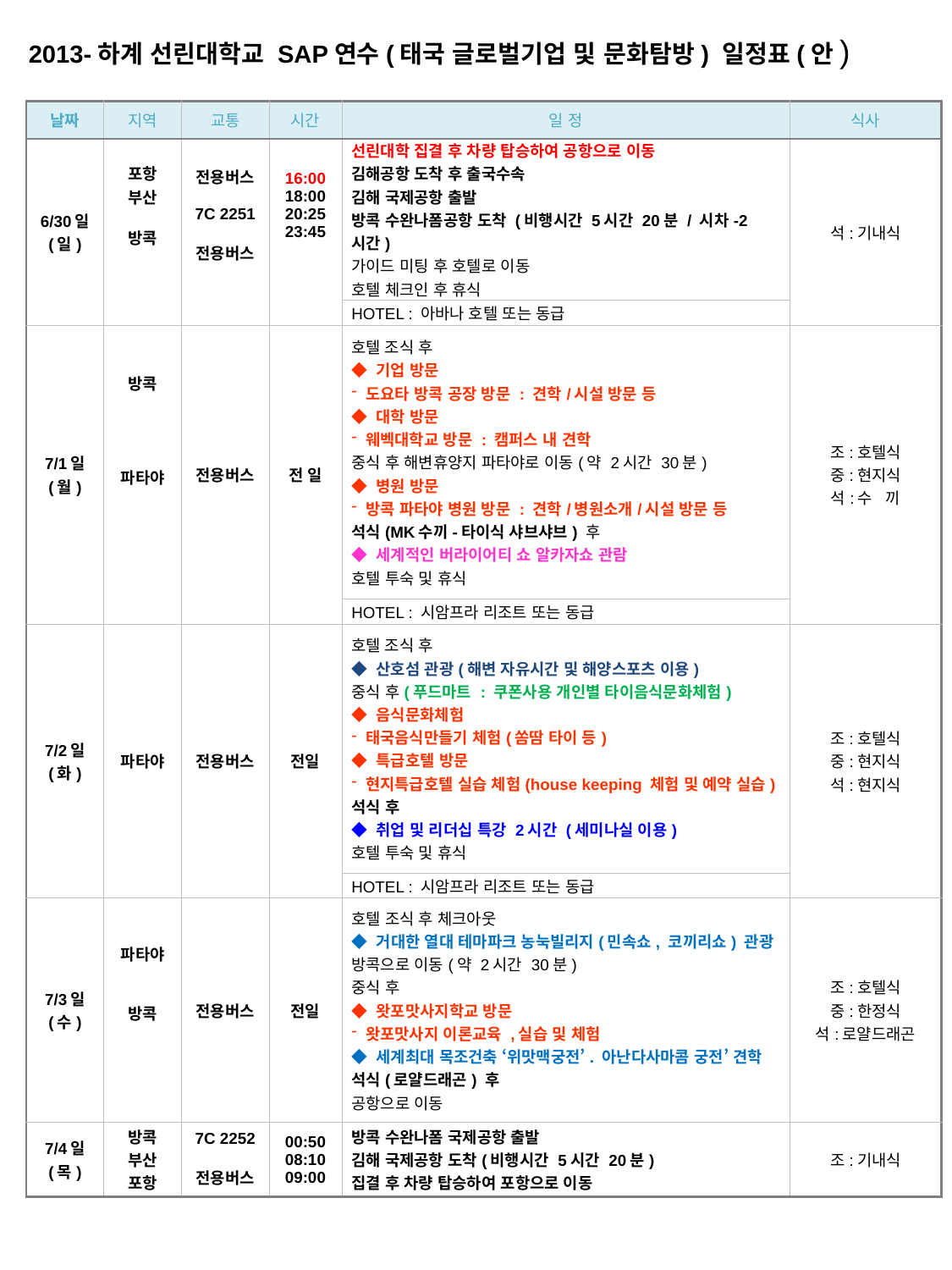

2013-하계 선린대학교 SAP연수(태국 글로벌기업 및 문화탐방) 일정표(안)
| 날짜 | 지역 | 교통 | 시간 | 일 정 | 식사 |
| --- | --- | --- | --- | --- | --- |
| 6/30일 (일) | 포항 부산 방콕 | 전용버스 7C 2251 전용버스 | 16:00 18:00 20:25 23:45 | 선린대학 집결 후 차량 탑승하여 공항으로 이동 김해공항 도착 후 출국수속 김해 국제공항 출발 방콕 수완나폼공항 도착 (비행시간 5시간 20분 / 시차-2시간) 가이드 미팅 후 호텔로 이동 호텔 체크인 후 휴식 | 석:기내식 |
|  |  |  |  | HOTEL : 아바나 호텔 또는 동급 |  |
| 7/1일 (월) | 방콕 파타야 | 전용버스 | 전 일 | 호텔 조식 후 ◆ 기업 방문 도요타 방콕 공장 방문 : 견학/시설 방문 등 ◆ 대학 방문 웨벡대학교 방문 : 캠퍼스 내 견학 중식 후 해변휴양지 파타야로 이동(약 2시간 30분) ◆ 병원 방문 방콕 파타야 병원 방문 : 견학/병원소개/시설 방문 등 석식(MK수끼-타이식 샤브샤브) 후 ◆ 세계적인 버라이어티 쇼 알카자쇼 관람 호텔 투숙 및 휴식 | 조:호텔식 중:현지식 석:수 끼 |
|  |  |  |  | HOTEL : 시암프라 리조트 또는 동급 |  |
| 7/2일 (화) | 파타야 | 전용버스 | 전일 | 호텔 조식 후 ◆ 산호섬 관광(해변 자유시간 및 해양스포츠 이용) 중식 후(푸드마트 : 쿠폰사용 개인별 타이음식문화체험) ◆ 음식문화체험 태국음식만들기 체험(쏨땀 타이 등) ◆ 특급호텔 방문 현지특급호텔 실습 체험(house keeping 체험 및 예약 실습) 석식 후 ◆ 취업 및 리더십 특강 2시간 (세미나실 이용) 호텔 투숙 및 휴식 | 조:호텔식 중:현지식 석:현지식 |
|  |  |  |  | HOTEL : 시암프라 리조트 또는 동급 |  |
| 7/3일 (수) | 파타야 방콕 | 전용버스 | 전일 | 호텔 조식 후 체크아웃 ◆ 거대한 열대 테마파크 농눅빌리지(민속쇼, 코끼리쇼) 관광 방콕으로 이동(약 2시간 30분) 중식 후 ◆ 왓포맛사지학교 방문 왓포맛사지 이론교육 ,실습 및 체험 ◆ 세계최대 목조건축 ‘위맛맥궁전’. 아난다사마콤 궁전’ 견학 석식(로얄드래곤) 후 공항으로 이동 | 조:호텔식 중:한정식 석:로얄드래곤 |
| 7/4일 (목) | 방콕 부산 포항 | 7C 2252 전용버스 | 00:50 08:10 09:00 | 방콕 수완나폼 국제공항 출발 김해 국제공항 도착(비행시간 5시간 20분) 집결 후 차량 탑승하여 포항으로 이동 | 조:기내식 |